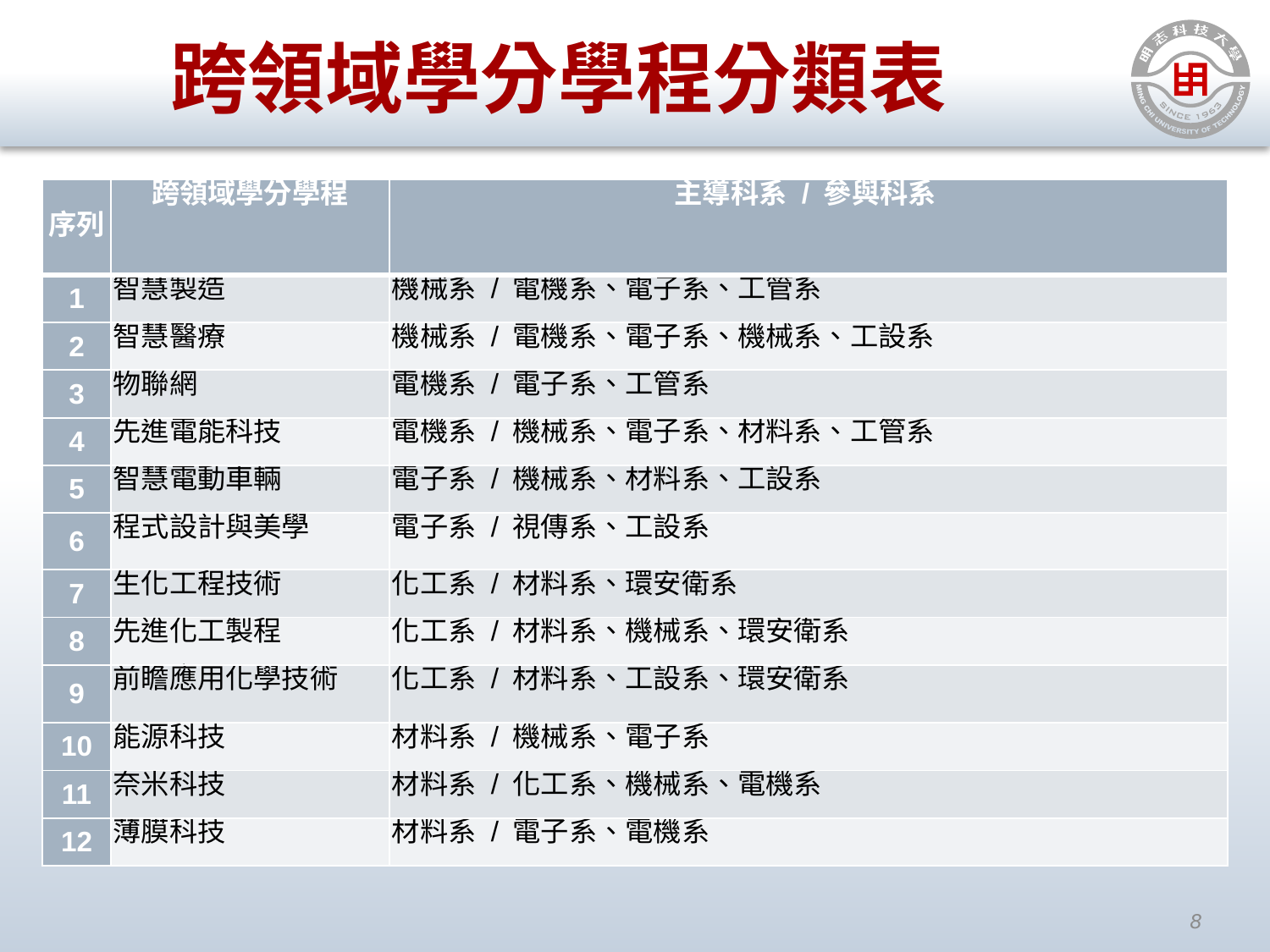

跨領域學分學程分類表
| 序列 | 跨領域學分學程 | 主導科系 / 參與科系 |
| --- | --- | --- |
| 1 | 智慧製造 | 機械系 / 電機系、電子系、工管系 |
| 2 | 智慧醫療 | 機械系 / 電機系、電子系、機械系、工設系 |
| 3 | 物聯網 | 電機系 / 電子系、工管系 |
| 4 | 先進電能科技 | 電機系 / 機械系、電子系、材料系、工管系 |
| 5 | 智慧電動車輛 | 電子系 / 機械系、材料系、工設系 |
| 6 | 程式設計與美學 | 電子系 / 視傳系、工設系 |
| 7 | 生化工程技術 | 化工系 / 材料系、環安衛系 |
| 8 | 先進化工製程 | 化工系 / 材料系、機械系、環安衛系 |
| 9 | 前瞻應用化學技術 | 化工系 / 材料系、工設系、環安衛系 |
| 10 | 能源科技 | 材料系 / 機械系、電子系 |
| 11 | 奈米科技 | 材料系 / 化工系、機械系、電機系 |
| 12 | 薄膜科技 | 材料系 / 電子系、電機系 |
8